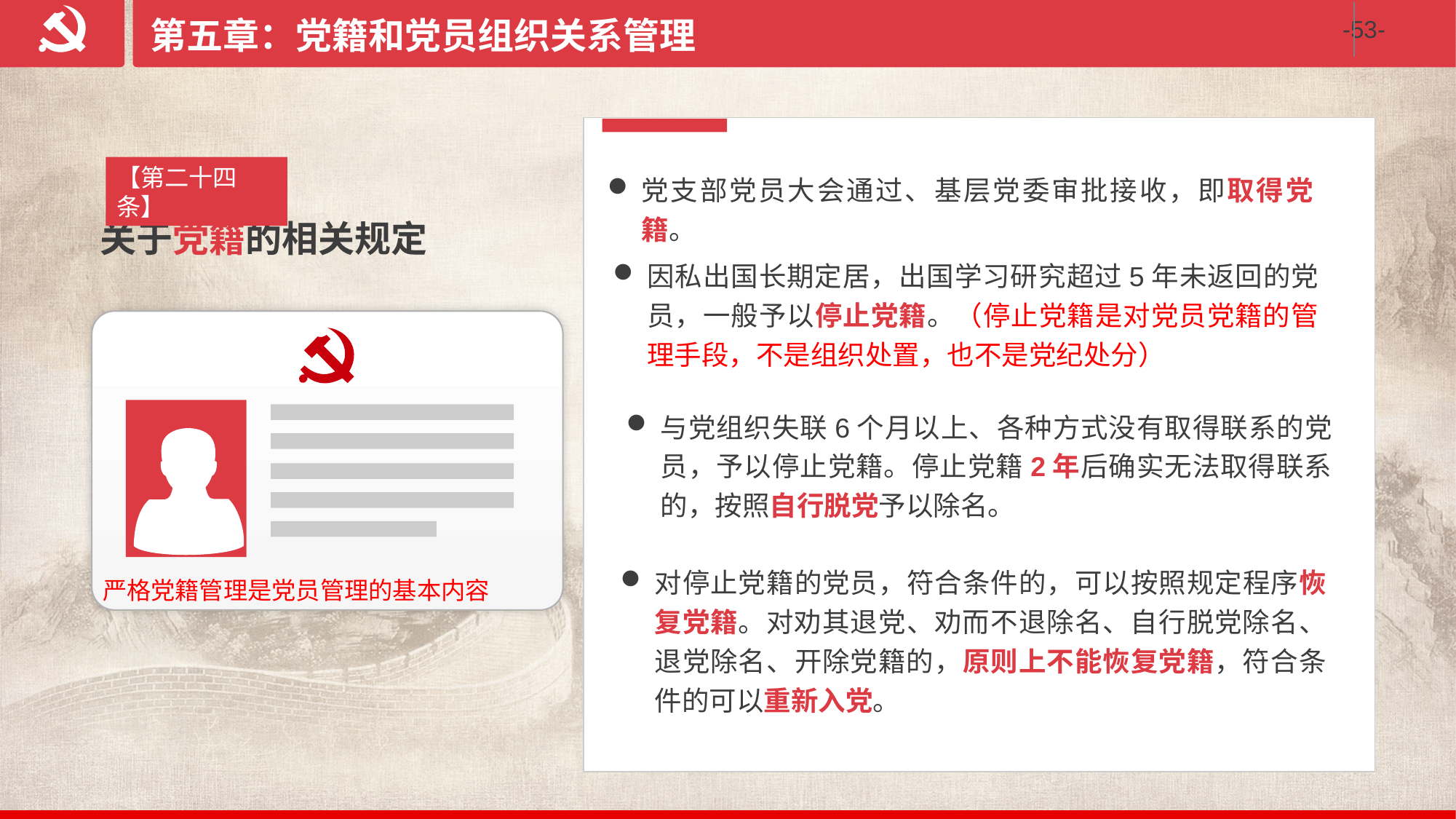

第五章：党籍和党员组织关系管理

【第二十四条】
党支部党员大会通过、基层党委审批接收，即取得党籍。
关于党籍的相关规定
因私出国长期定居，出国学习研究超过5年未返回的党员，一般予以停止党籍。（停止党籍是对党员党籍的管理手段，不是组织处置，也不是党纪处分）

与党组织失联6个月以上、各种方式没有取得联系的党员，予以停止党籍。停止党籍2年后确实无法取得联系的，按照自行脱党予以除名。
对停止党籍的党员，符合条件的，可以按照规定程序恢复党籍。对劝其退党、劝而不退除名、自行脱党除名、退党除名、开除党籍的，原则上不能恢复党籍，符合条件的可以重新入党。
严格党籍管理是党员管理的基本内容